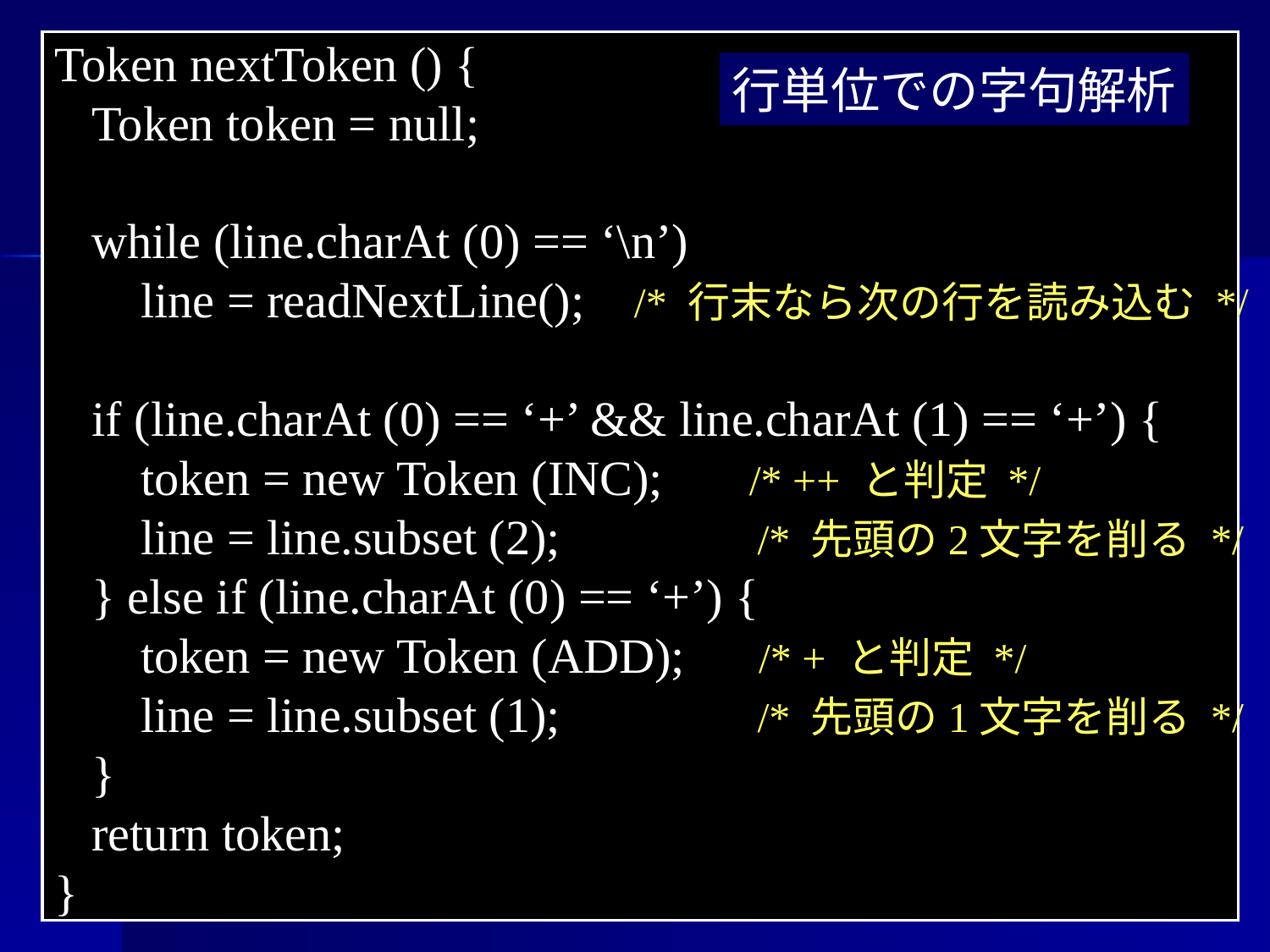

Token nextToken () {
   Token token = null;

   while (line.charAt (0) == ‘\n’)
       line = readNextLine();    /* 行末なら次の行を読み込む */

   if (line.charAt (0) == ‘+’ && line.charAt (1) == ‘+’) {
       token = new Token (INC);       /* ++ と判定 */
       line = line.subset (2);                /* 先頭の2文字を削る */
   } else if (line.charAt (0) == ‘+’) {
       token = new Token (ADD);      /* + と判定 */
       line = line.subset (1);                /* 先頭の1文字を削る */
   }
   return token;
}
行単位での字句解析